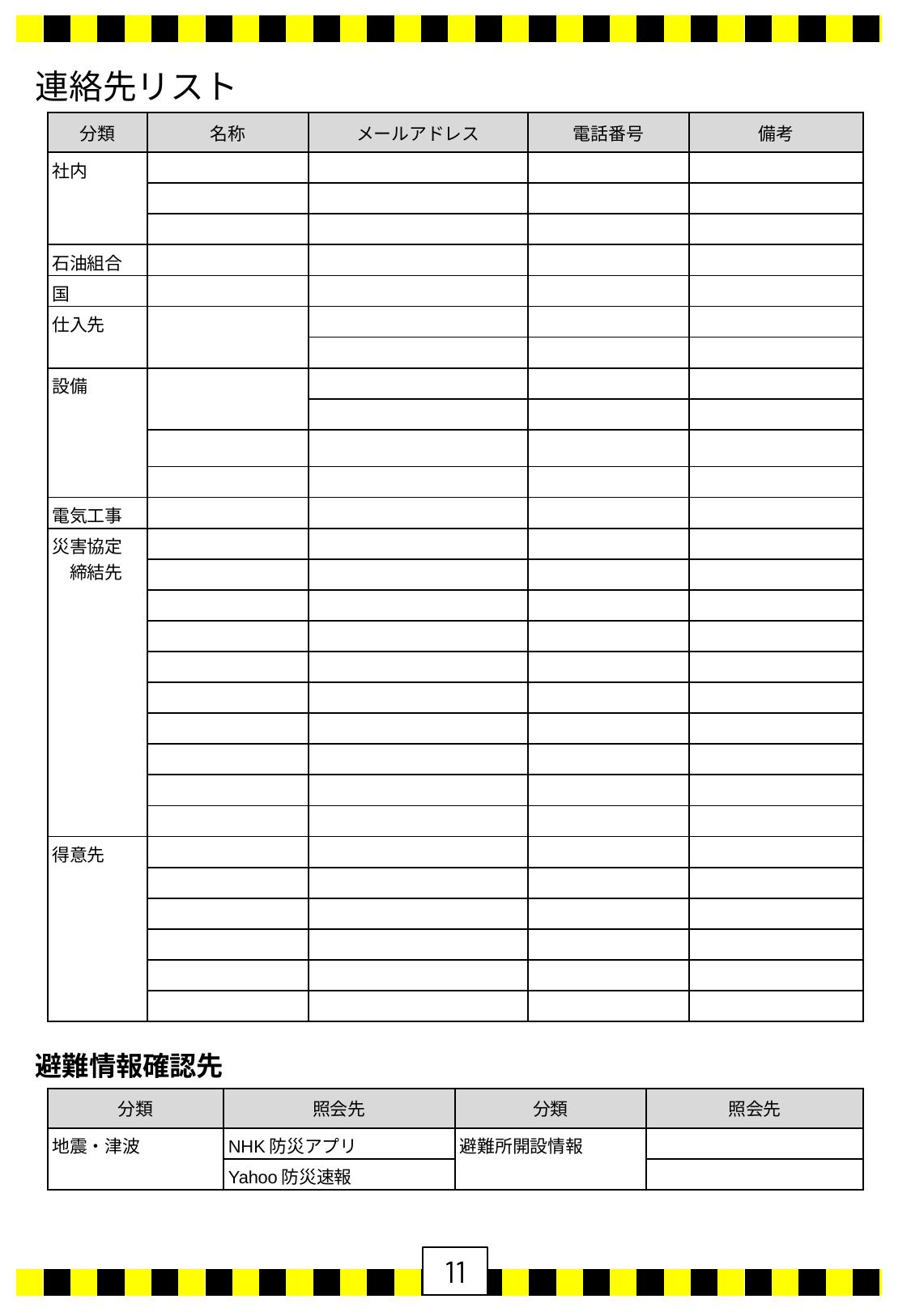

連絡先リスト
| 分類 | 名称 | メールアドレス | 電話番号 | 備考 |
| --- | --- | --- | --- | --- |
| 社内 |  |  |  |  |
|  |  |  |  |  |
|  |  |  |  |  |
| 石油組合 |  |  |  |  |
| 国 |  |  |  |  |
| 仕入先 |  |  |  |  |
|  |  |  |  |  |
| 設備 |  |  |  |  |
|  |  |  |  |  |
|  |  |  |  |  |
|  |  |  |  |  |
| 電気工事 |  |  |  |  |
| 災害協定 　締結先 |  |  |  |  |
|  |  |  |  |  |
|  |  |  |  |  |
|  |  |  |  |  |
|  |  |  |  |  |
|  |  |  |  |  |
|  |  |  |  |  |
|  |  |  |  |  |
|  |  |  |  |  |
|  |  |  |  |  |
| 得意先 |  |  |  |  |
|  |  |  |  |  |
|  |  |  |  |  |
|  |  |  |  |  |
|  |  |  |  |  |
|  |  |  |  |  |
避難情報確認先
| 分類 | 照会先 | 分類 | 照会先 |
| --- | --- | --- | --- |
| 地震・津波 | NHK防災アプリ | 避難所開設情報 |  |
|  | Yahoo防災速報 |  |  |
11